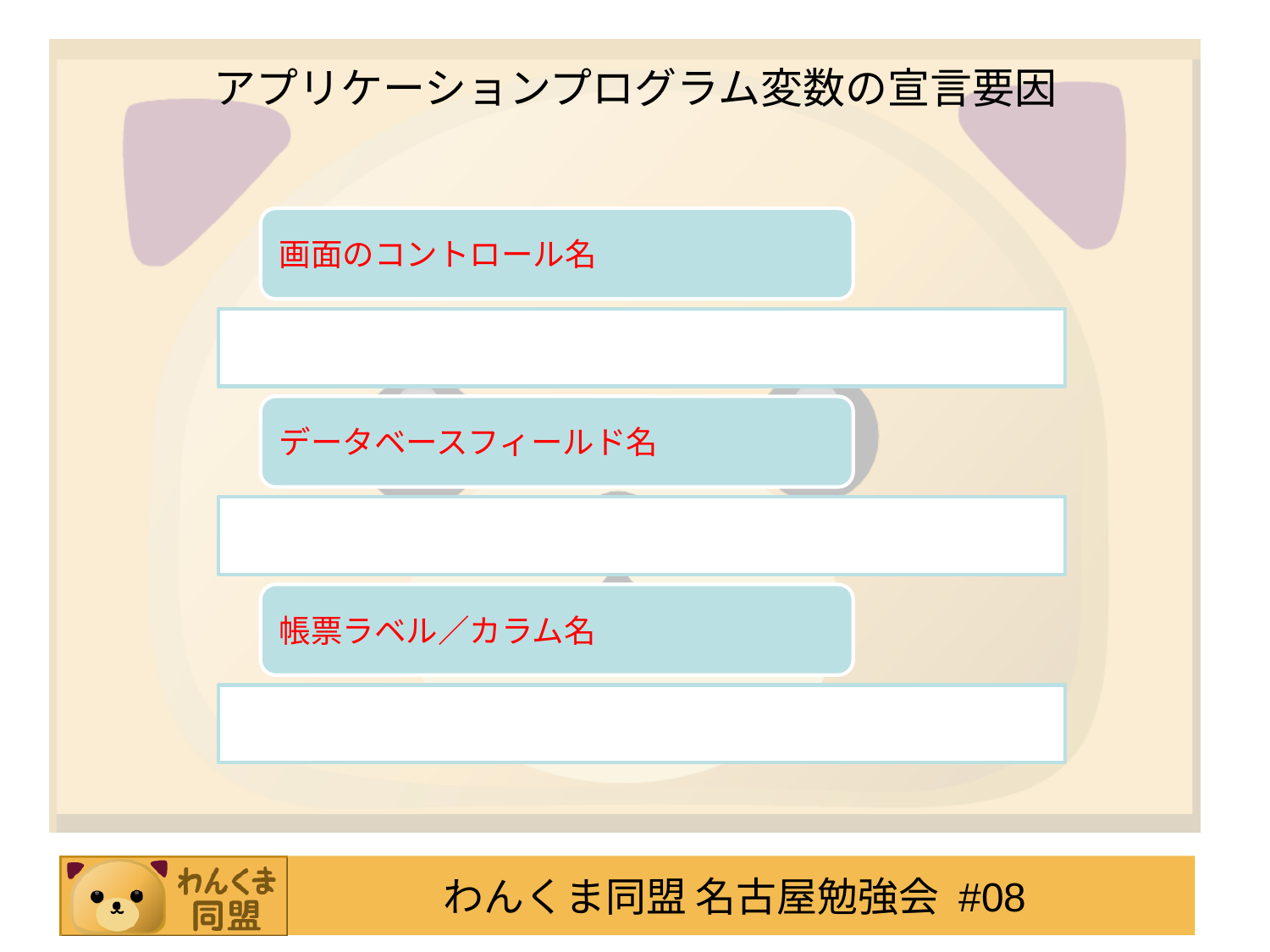

# アプリケーションプログラム変数の宣言要因
画面のコントロール名
データベースフィールド名
帳票ラベル／カラム名